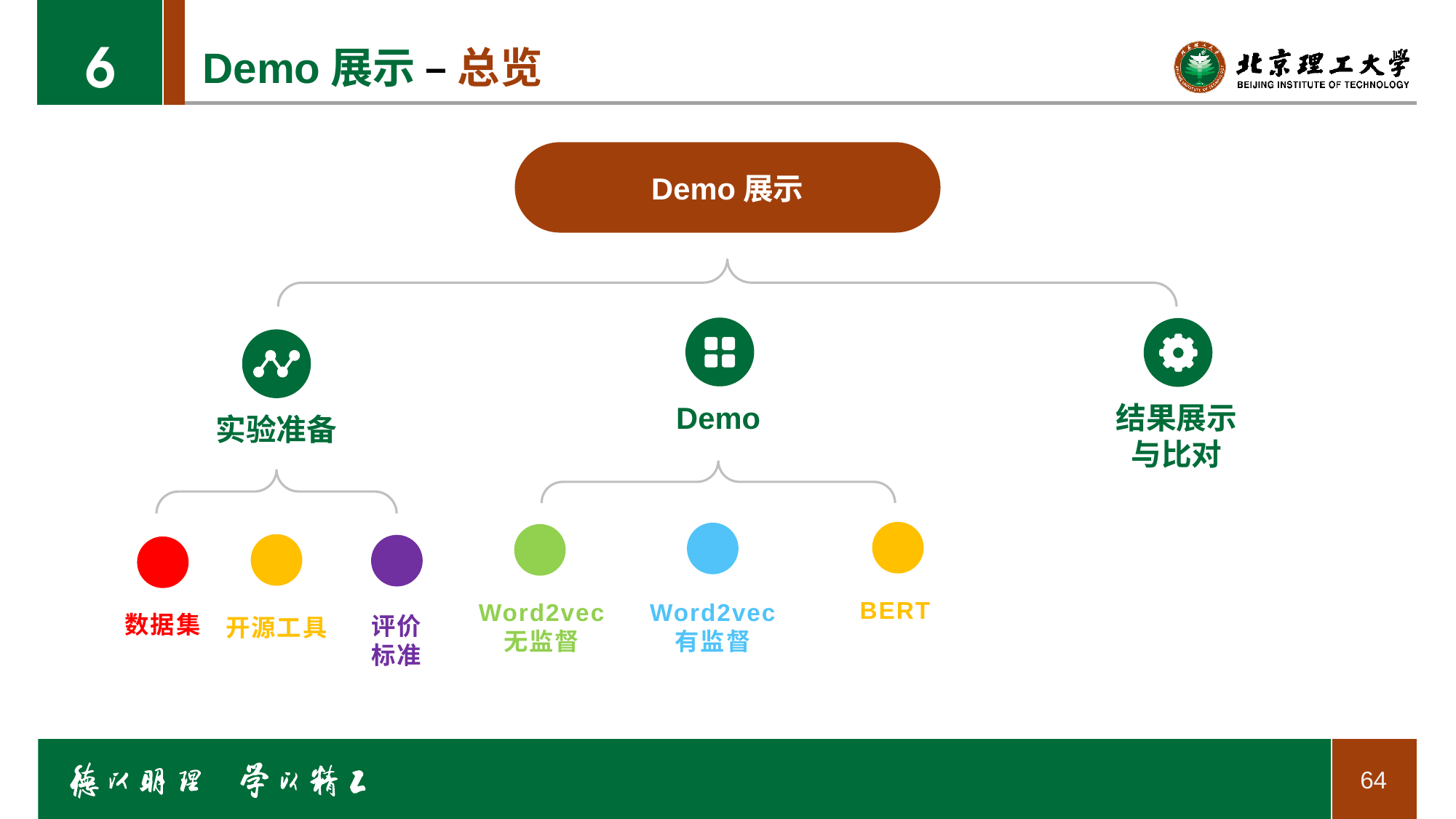

6
# Demo展示 – 总览
Demo展示

Demo

结果展示
与比对

实验准备

开源工具

评价
标准

数据集

BERT

Word2vec
有监督

Word2vec
无监督